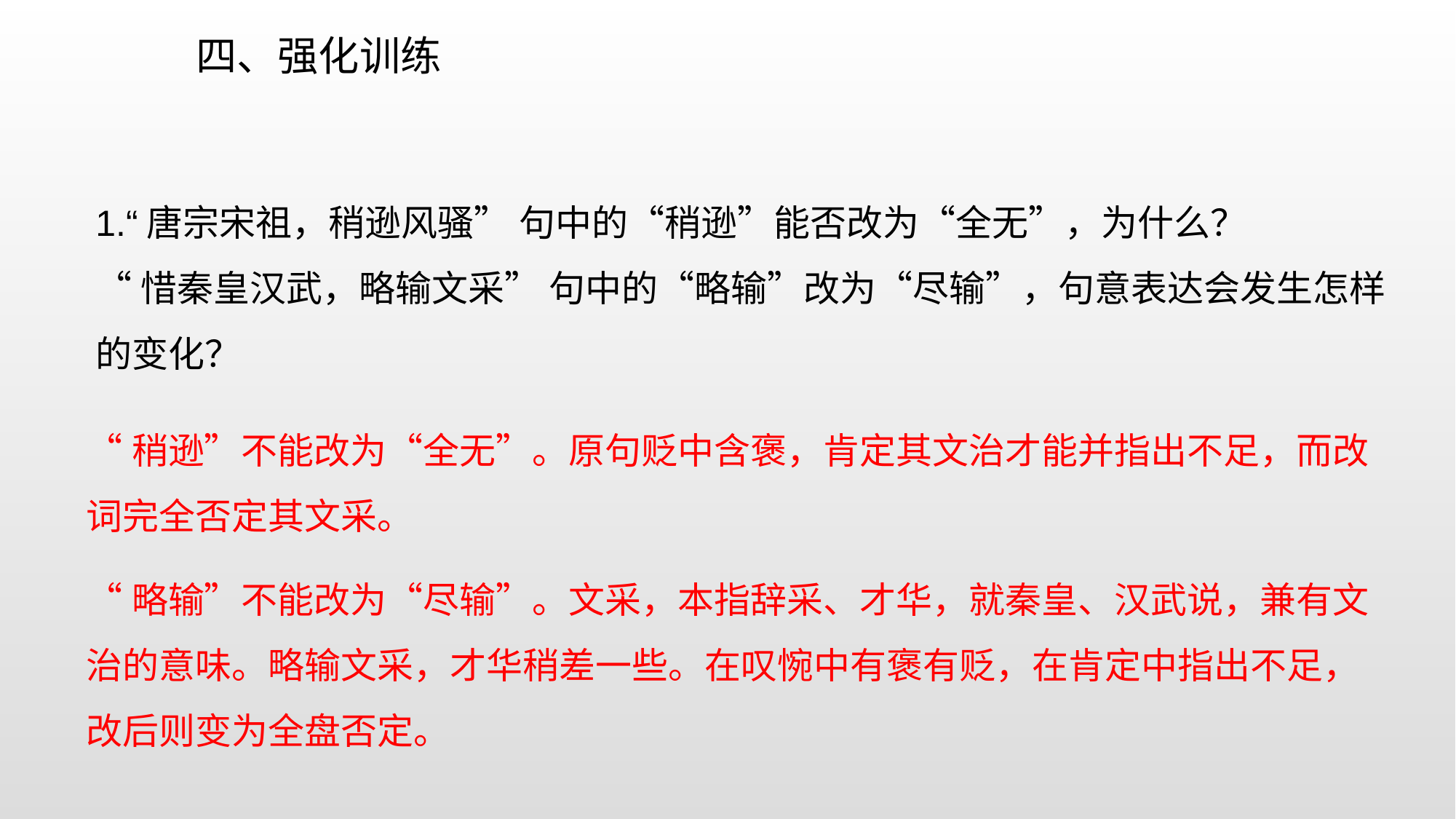

四、强化训练

1.“唐宗宋祖，稍逊风骚” 句中的“稍逊”能否改为“全无”，为什么？
“惜秦皇汉武，略输文采” 句中的“略输”改为“尽输”，句意表达会发生怎样的变化？

“稍逊”不能改为“全无”。原句贬中含褒，肯定其文治才能并指出不足，而改词完全否定其文采。
“略输”不能改为“尽输”。文采，本指辞采、才华，就秦皇、汉武说，兼有文治的意味。略输文采，才华稍差一些。在叹惋中有褒有贬，在肯定中指出不足，改后则变为全盘否定。